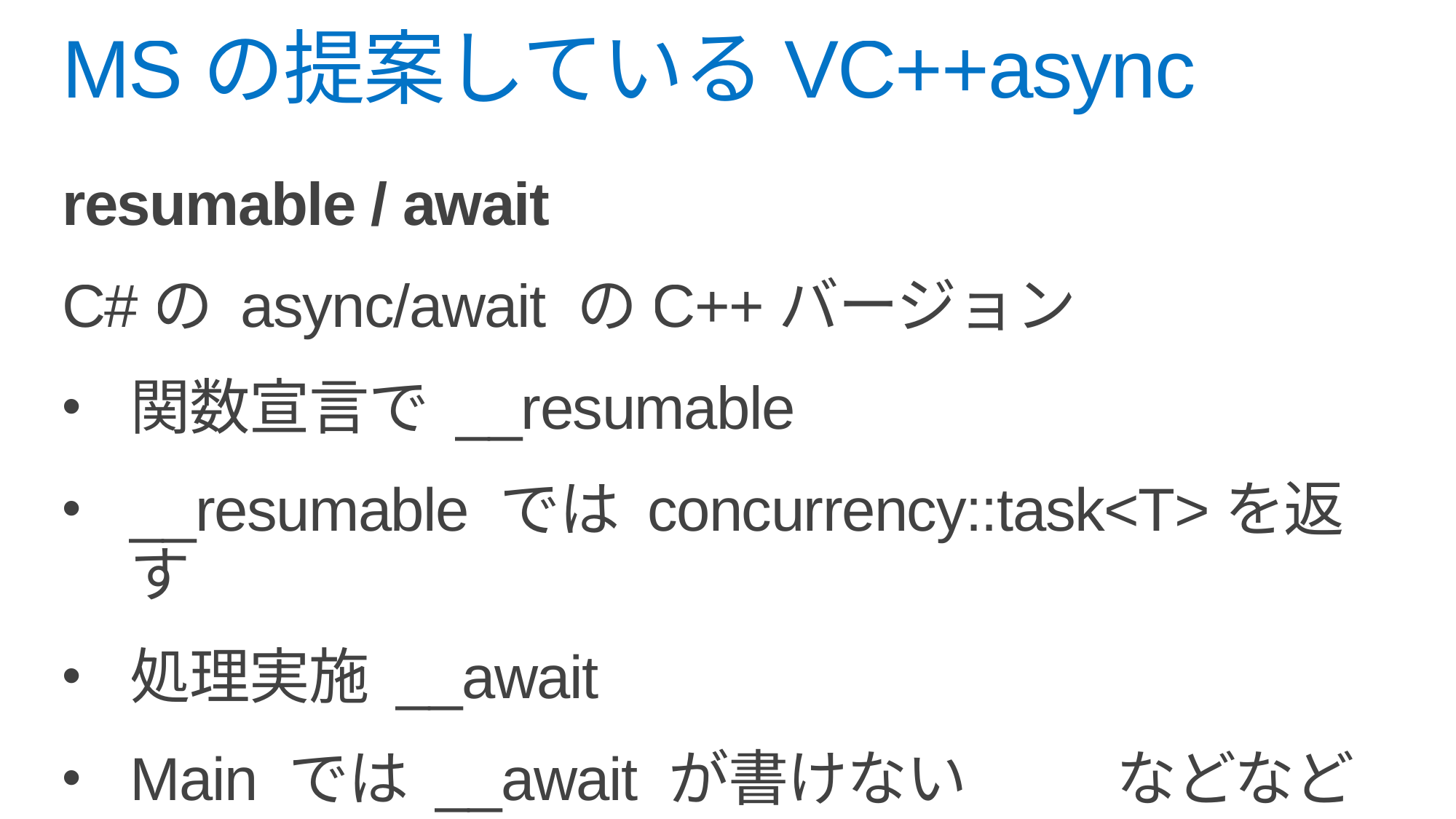

# MSの提案しているVC++async
resumable / await
C#の async/await のC++バージョン
関数宣言で __resumable
__resumable では concurrency::task<T>を返す
処理実施 __await
Main では __await が書けない            などなど